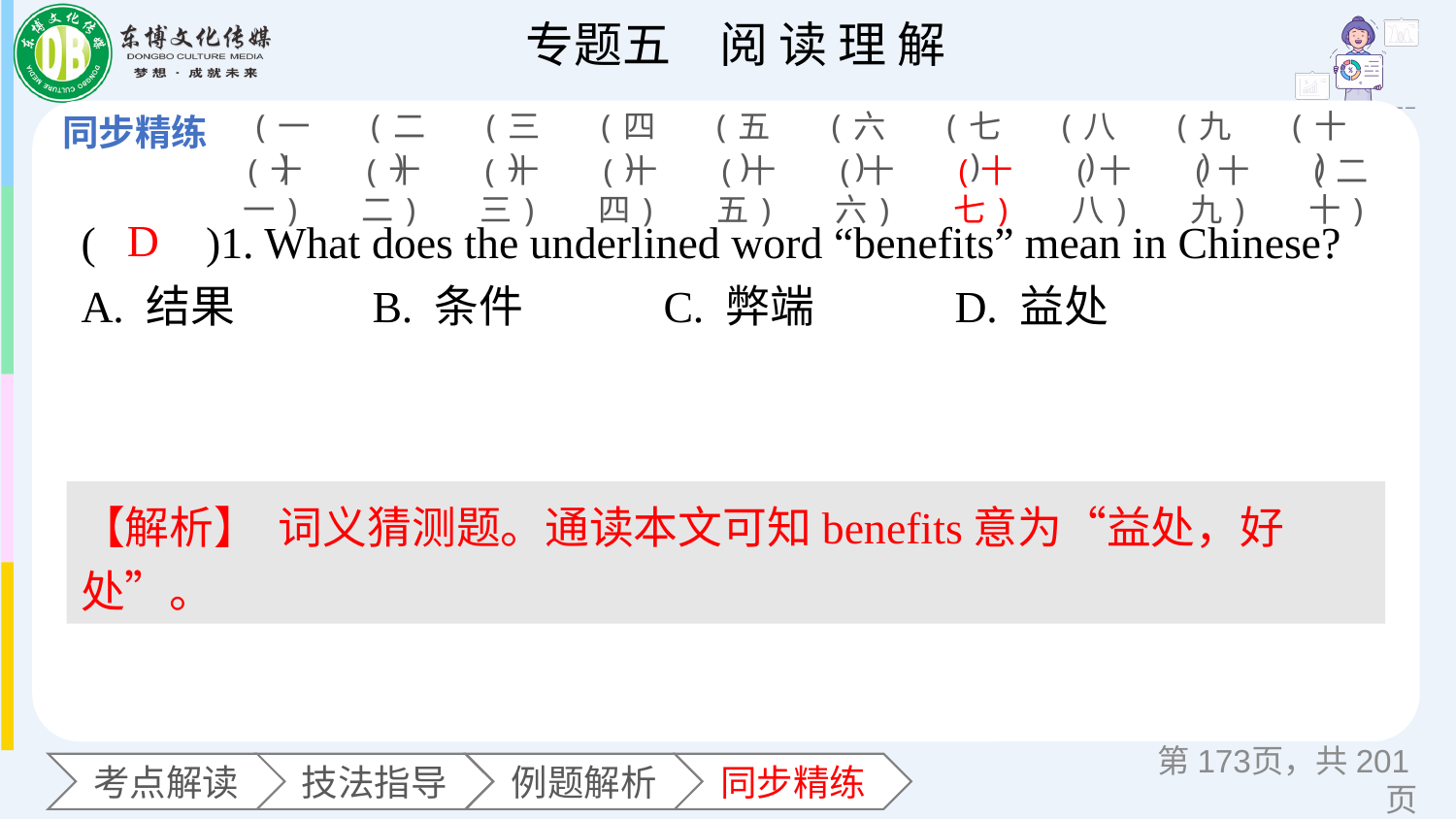

(一)
(二)
(三)
(四)
(五)
(六)
(七)
(八)
(九)
(十)
(十一)
(十二)
(十三)
(十四)
(十五)
(十六)
(十七)
(十八)
(十九)
(二十)
(　　)1. What does the underlined word “benefits” mean in Chinese?
A. 结果    	B. 条件    	C. 弊端    	D. 益处
D
【解析】  词义猜测题。通读本文可知benefits意为“益处，好处”。
第173页，共201页